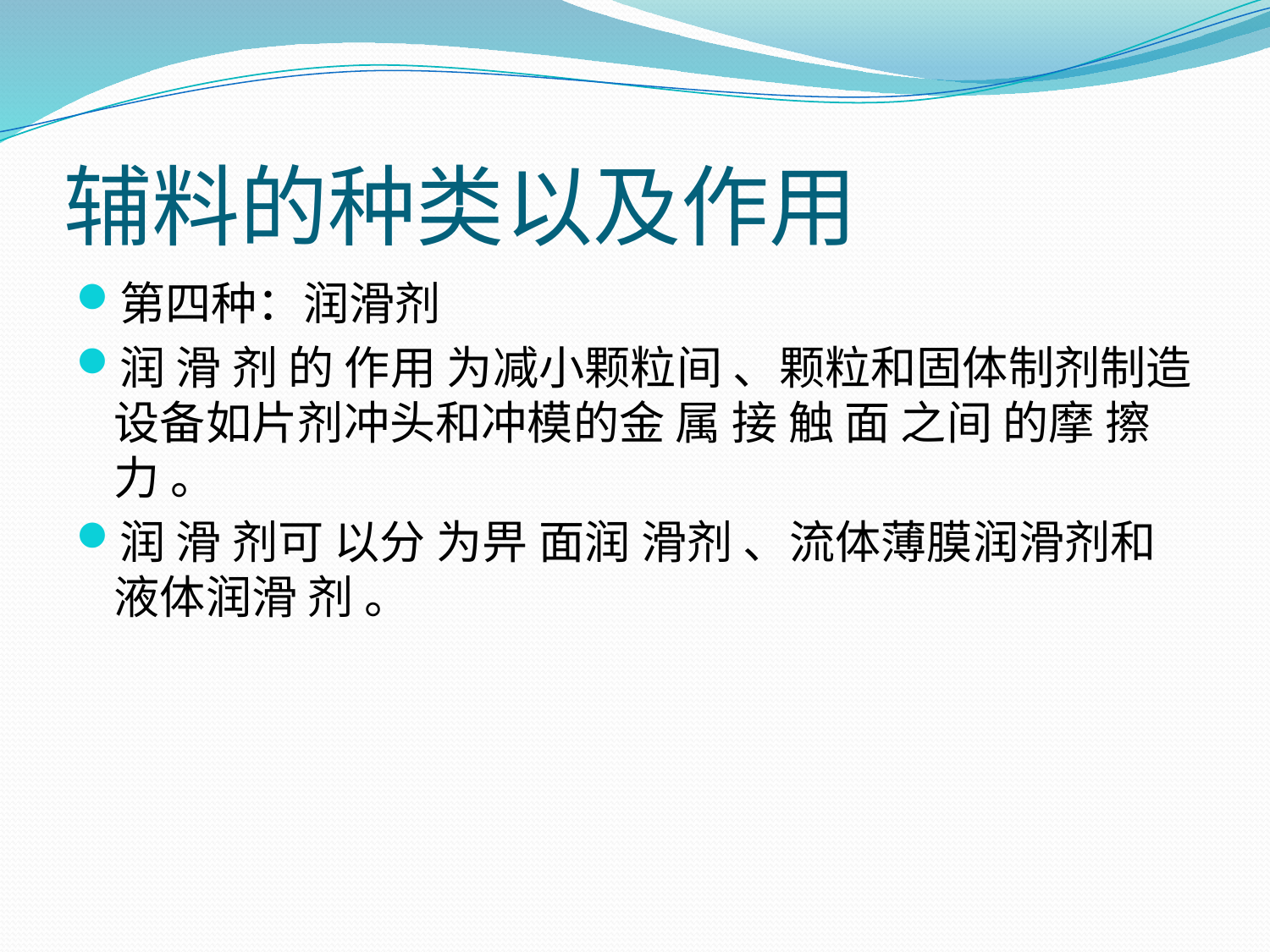

# 辅料的种类以及作用
第四种：润滑剂
润 滑 剂 的 作用 为减小颗粒间 、颗粒和固体制剂制造设备如片剂冲头和冲模的金 属 接 触 面 之间 的摩 擦力 。
润 滑 剂可 以分 为畀 面润 滑剂 、流体薄膜润滑剂和液体润滑 剂 。